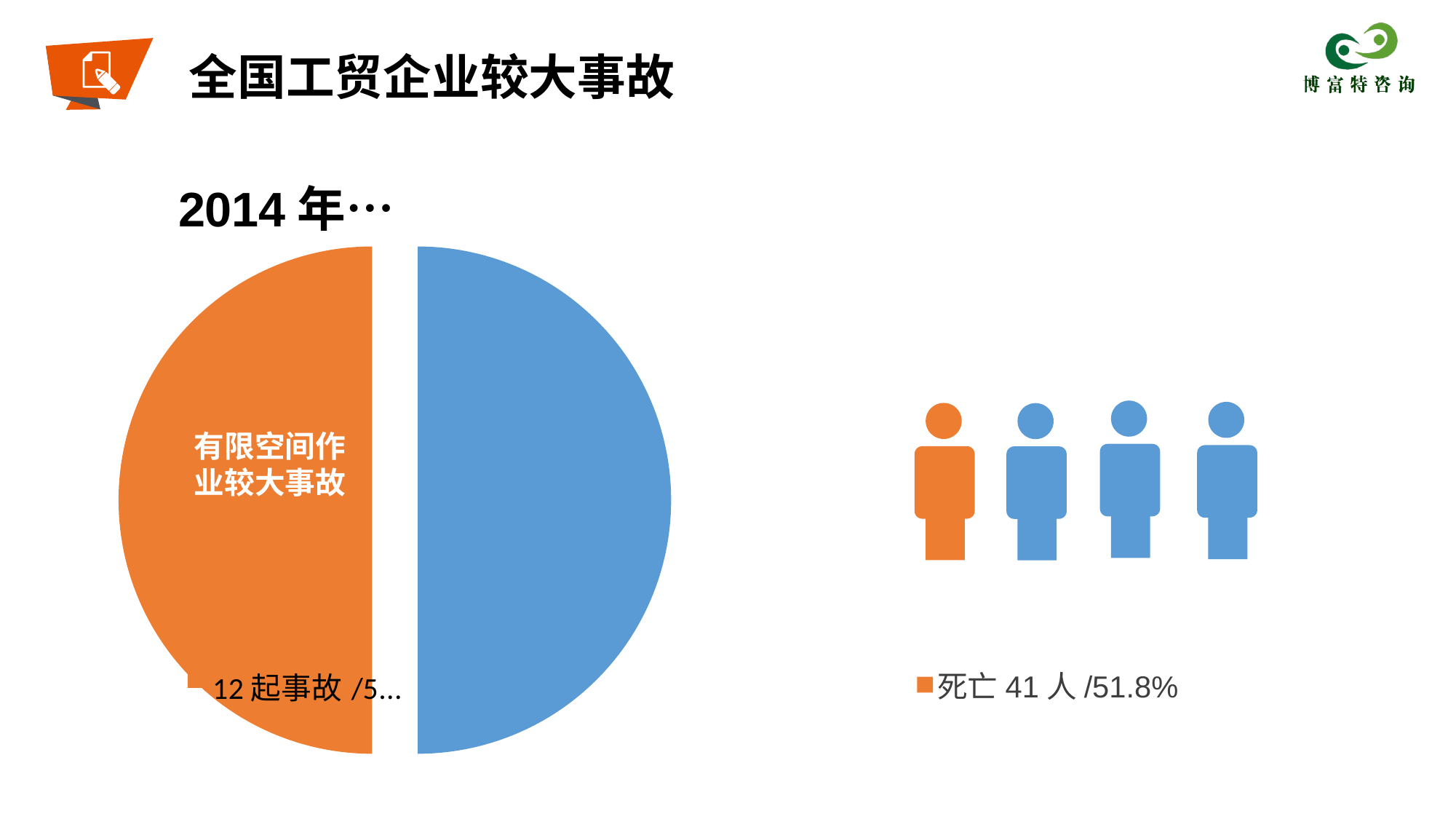

全国工贸企业较大事故

### Chart

| Category | 销售额 |
|---|---|
| 第一季度 | 50.0 |
| 12起事故/50%
 | 50.0 |
有限空间作业较大事故
2014年…

死亡41人/51.8%